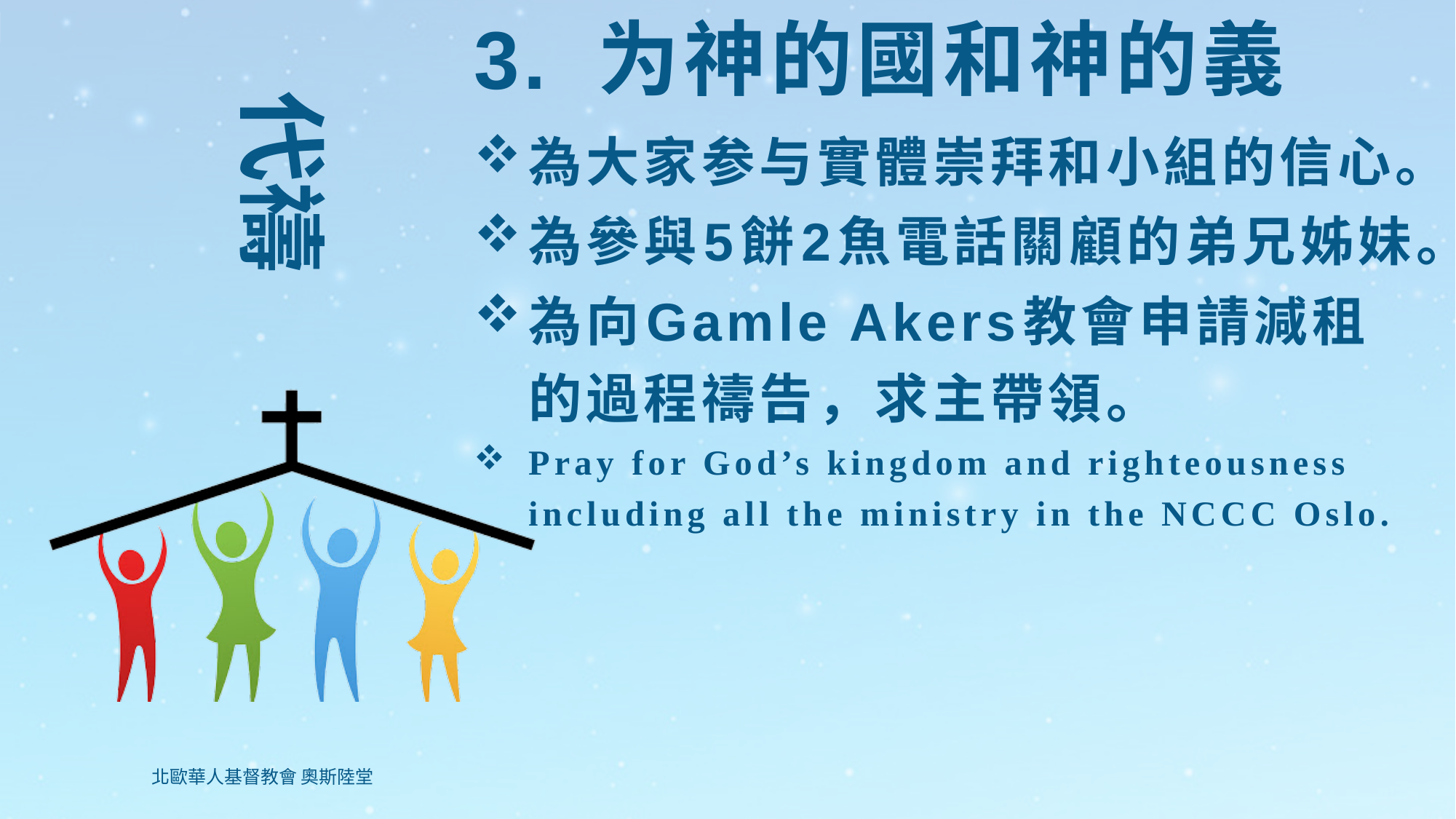

# 3. 为神的國和神的義
為大家参与實體崇拜和小組的信心。
為參與5餅2魚電話關顧的弟兄姊妹。
為向Gamle Akers教會申請減租的過程禱告，求主帶領。
Pray for God’s kingdom and righteousness including all the ministry in the NCCC Oslo.

北歐華人基督教會 奧斯陸堂